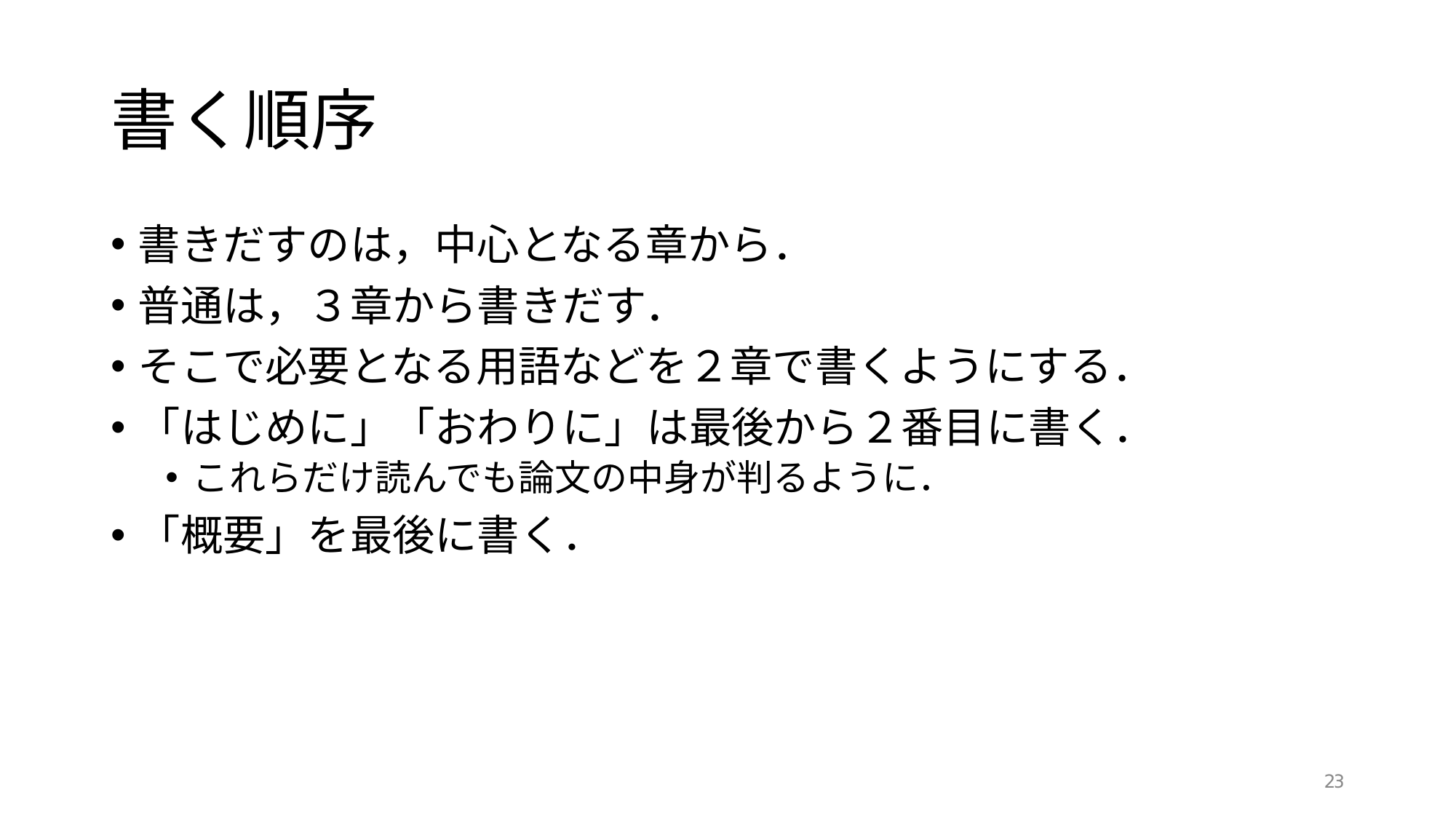

# 書く順序
書きだすのは，中心となる章から．
普通は，３章から書きだす．
そこで必要となる用語などを２章で書くようにする．
「はじめに」「おわりに」は最後から２番目に書く．
これらだけ読んでも論文の中身が判るように．
「概要」を最後に書く．
23